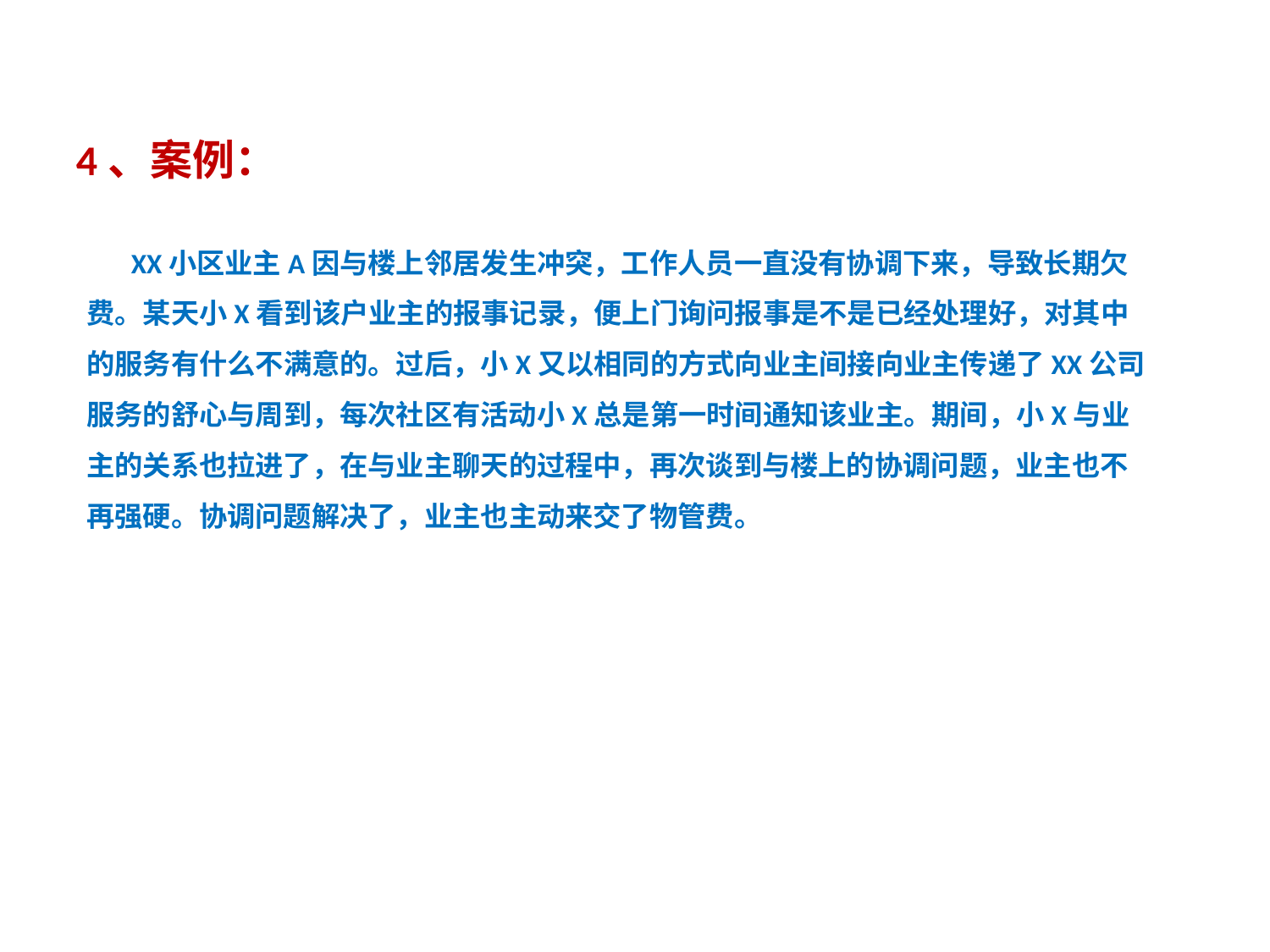

4、案例：
       XX小区业主A因与楼上邻居发生冲突，工作人员一直没有协调下来，导致长期欠费。某天小X看到该户业主的报事记录，便上门询问报事是不是已经处理好，对其中的服务有什么不满意的。过后，小X又以相同的方式向业主间接向业主传递了XX公司服务的舒心与周到，每次社区有活动小X总是第一时间通知该业主。期间，小X与业主的关系也拉进了，在与业主聊天的过程中，再次谈到与楼上的协调问题，业主也不再强硬。协调问题解决了，业主也主动来交了物管费。